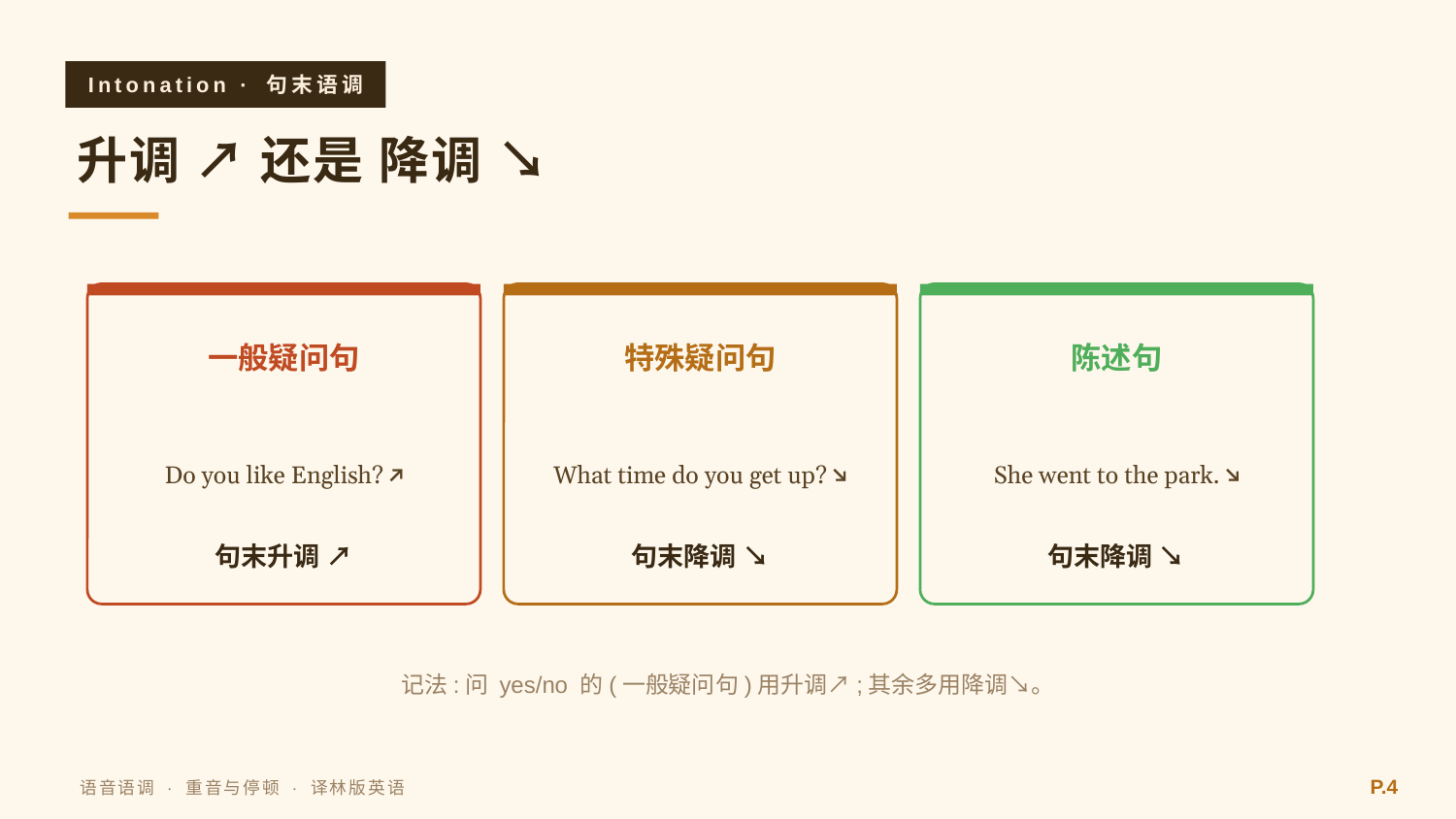

Intonation · 句末语调

升调 ↗ 还是 降调 ↘

一般疑问句
特殊疑问句
陈述句
Do you like English? ↗
What time do you get up? ↘
She went to the park. ↘
句末升调 ↗
句末降调 ↘
句末降调 ↘
记法:问 yes/no 的(一般疑问句)用升调↗;其余多用降调↘。
P.4
语音语调 · 重音与停顿 · 译林版英语